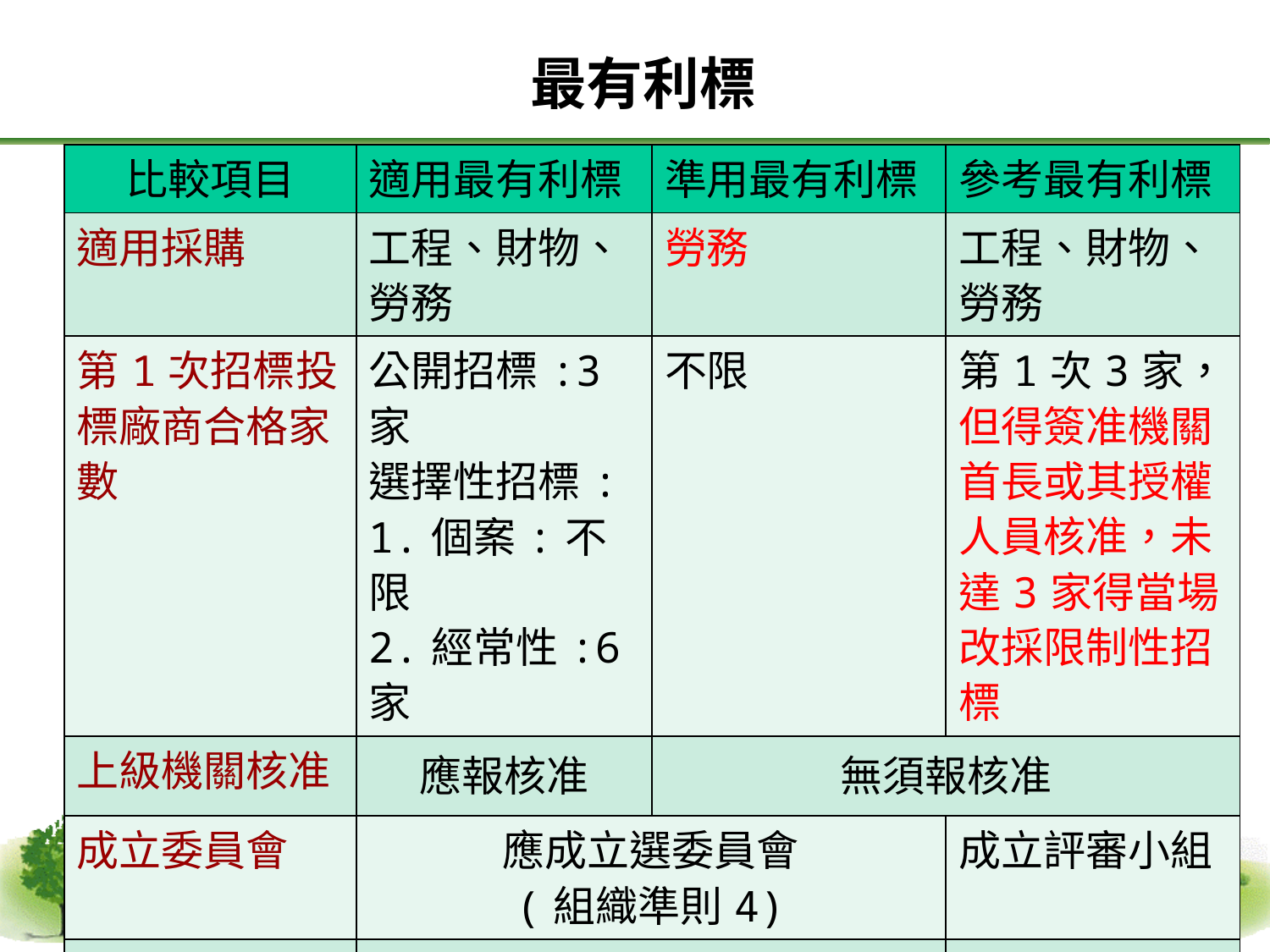

最有利標
| 比較項目 | 適用最有利標 | 準用最有利標 | 參考最有利標 |
| --- | --- | --- | --- |
| 適用採購 | 工程、財物、勞務 | 勞務 | 工程、財物、勞務 |
| 第1次招標投標廠商合格家數 | 公開招標:3家 選擇性招標: 1.個案:不限 2.經常性:6家 | 不限 | 第1次3家，但得簽准機關首長或其授權人員核准，未達3家得當場改採限制性招標 |
| 上級機關核准 | 應報核准 | 無須報核准 |  |
| 成立委員會 | 應成立選委員會 (組織準則4) |  | 成立評審小組 |
| 工作小組 | 應成立工作小組 (組織準則8) |  | 得不成立工作小組 |